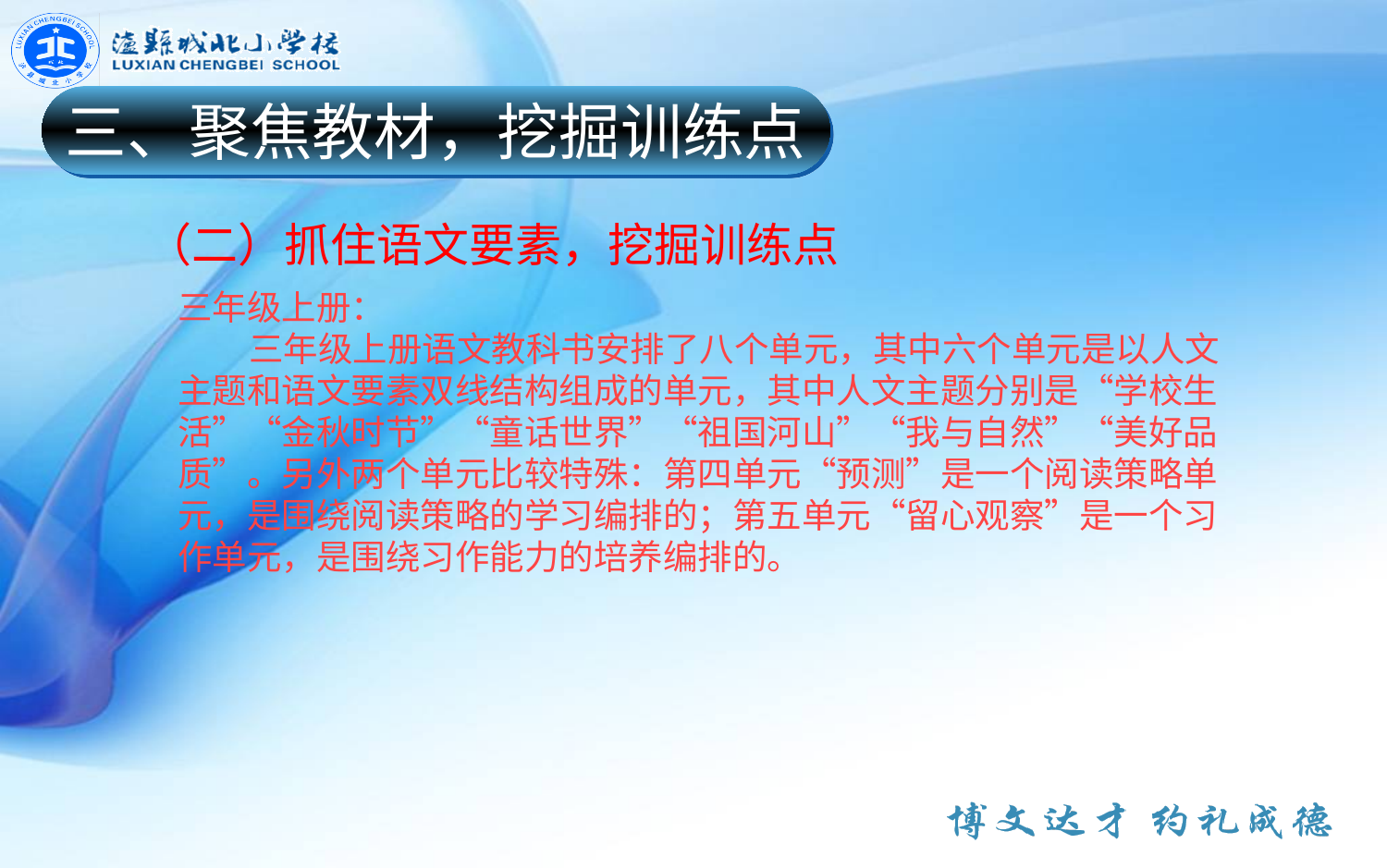

三、聚焦教材，挖掘训练点
     （二）抓住语文要素，挖掘训练点

三年级上册：
        三年级上册语文教科书安排了八个单元，其中六个单元是以人文主题和语文要素双线结构组成的单元，其中人文主题分别是“学校生活”“金秋时节”“童话世界”“祖国河山”“我与自然”“美好品质”。另外两个单元比较特殊：第四单元“预测”是一个阅读策略单元，是围绕阅读策略的学习编排的；第五单元“留心观察”是一个习作单元，是围绕习作能力的培养编排的。